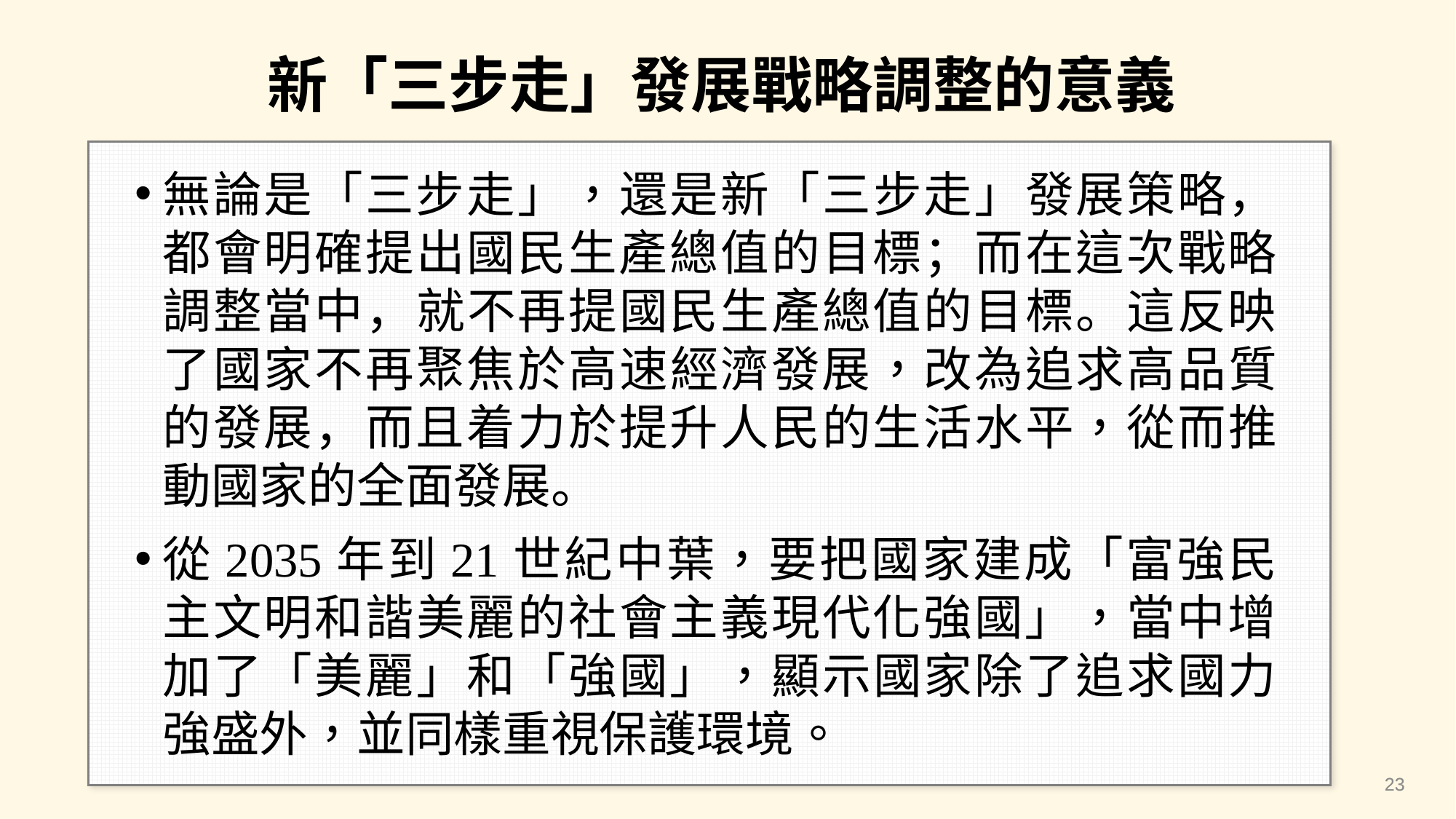

新「三步走」發展戰略調整的意義

無論是「三步走」，還是新「三步走」發展策略，都會明確提出國民生產總值的目標；而在這次戰略調整當中，就不再提國民生產總值的目標。這反映了國家不再聚焦於高速經濟發展，改為追求高品質的發展，而且着力於提升人民的生活水平，從而推動國家的全面發展。
從2035年到21世紀中葉，要把國家建成「富強民主文明和諧美麗的社會主義現代化強國」，當中增加了「美麗」和「強國」，顯示國家除了追求國力強盛外，並同樣重視保護環境。